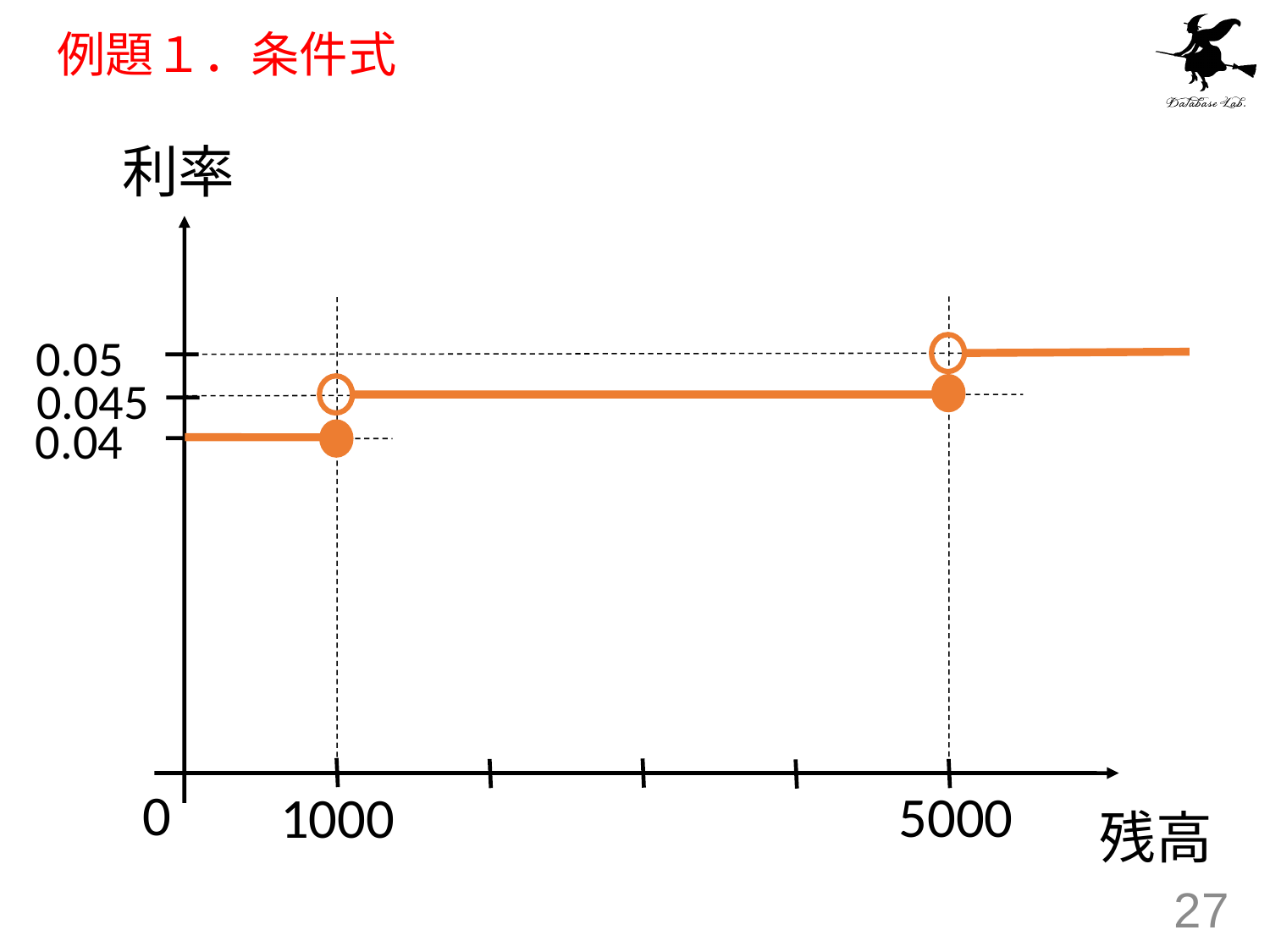

# 例題１．条件式
利率

0.05

0.045

0.04

0

5000
1000
残高

27